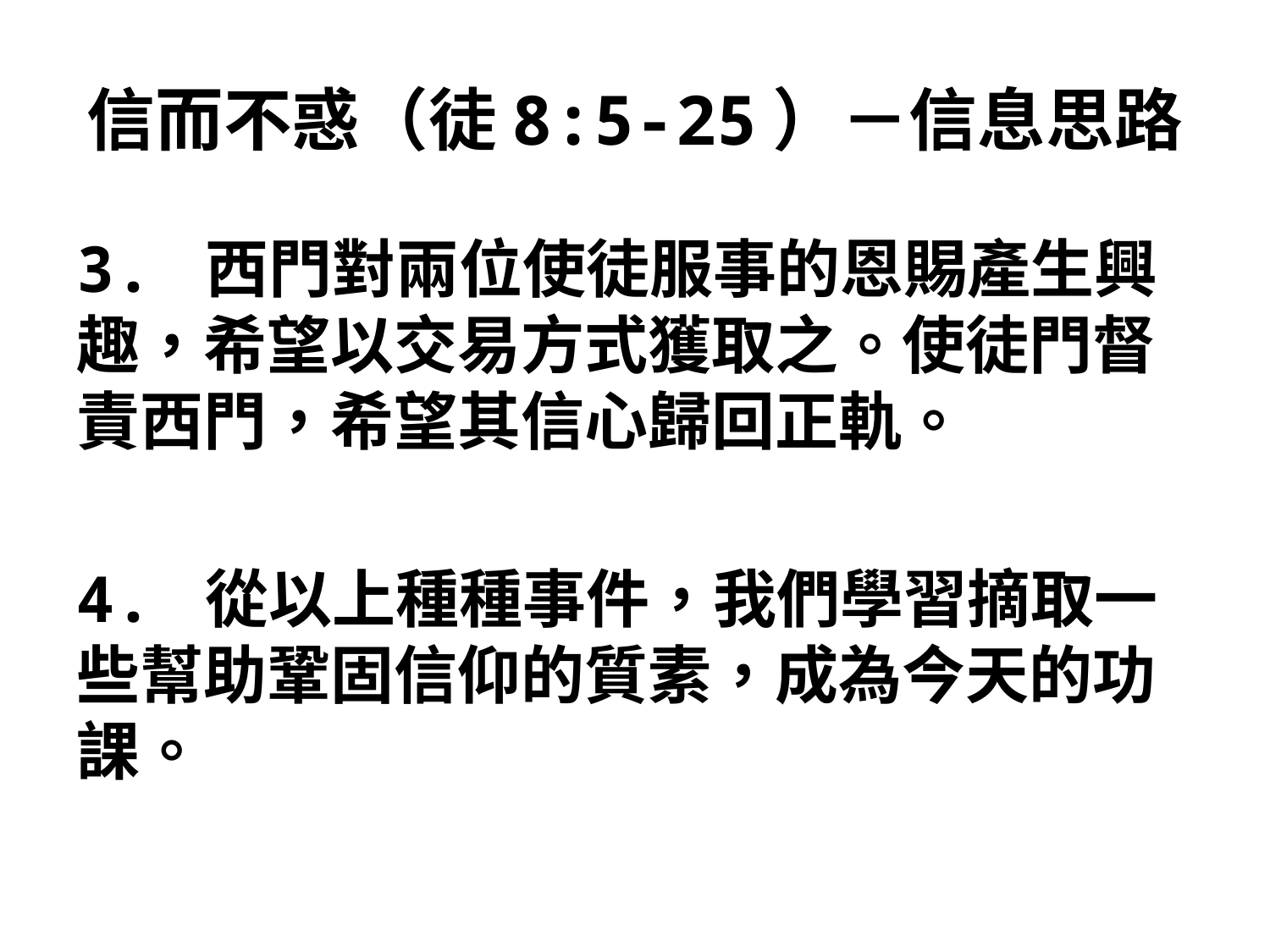

# 信而不惑（徒8:5-25）－信息思路
3. 西門對兩位使徒服事的恩賜產生興趣，希望以交易方式獲取之。使徒門督責西門，希望其信心歸回正軌。

4. 從以上種種事件，我們學習摘取一些幫助鞏固信仰的質素，成為今天的功課。